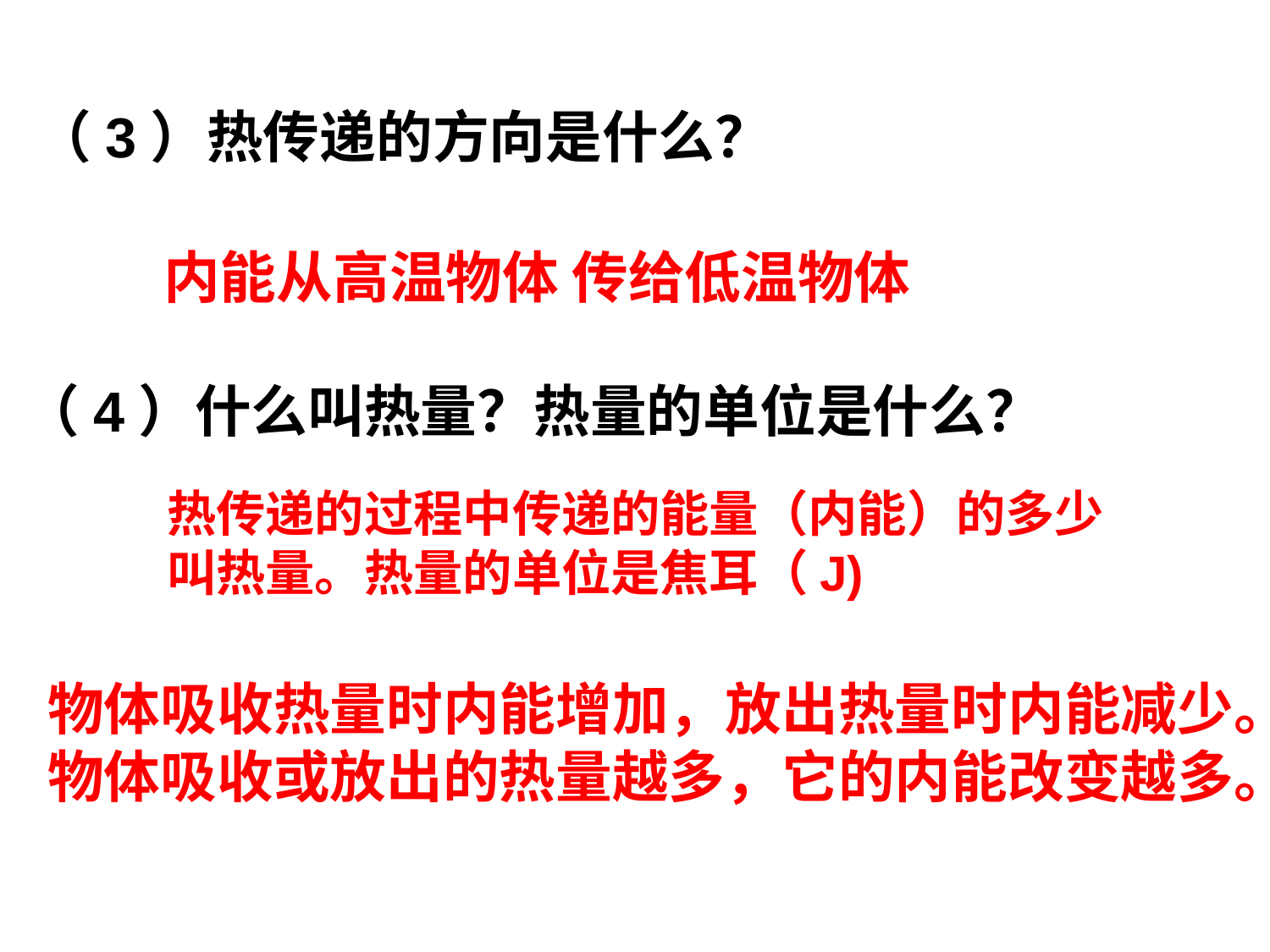

（3）热传递的方向是什么？
内能从高温物体 传给低温物体
（4）什么叫热量？热量的单位是什么？
热传递的过程中传递的能量（内能）的多少叫热量。热量的单位是焦耳（J)
物体吸收热量时内能增加，放出热量时内能减少。
物体吸收或放出的热量越多，它的内能改变越多。